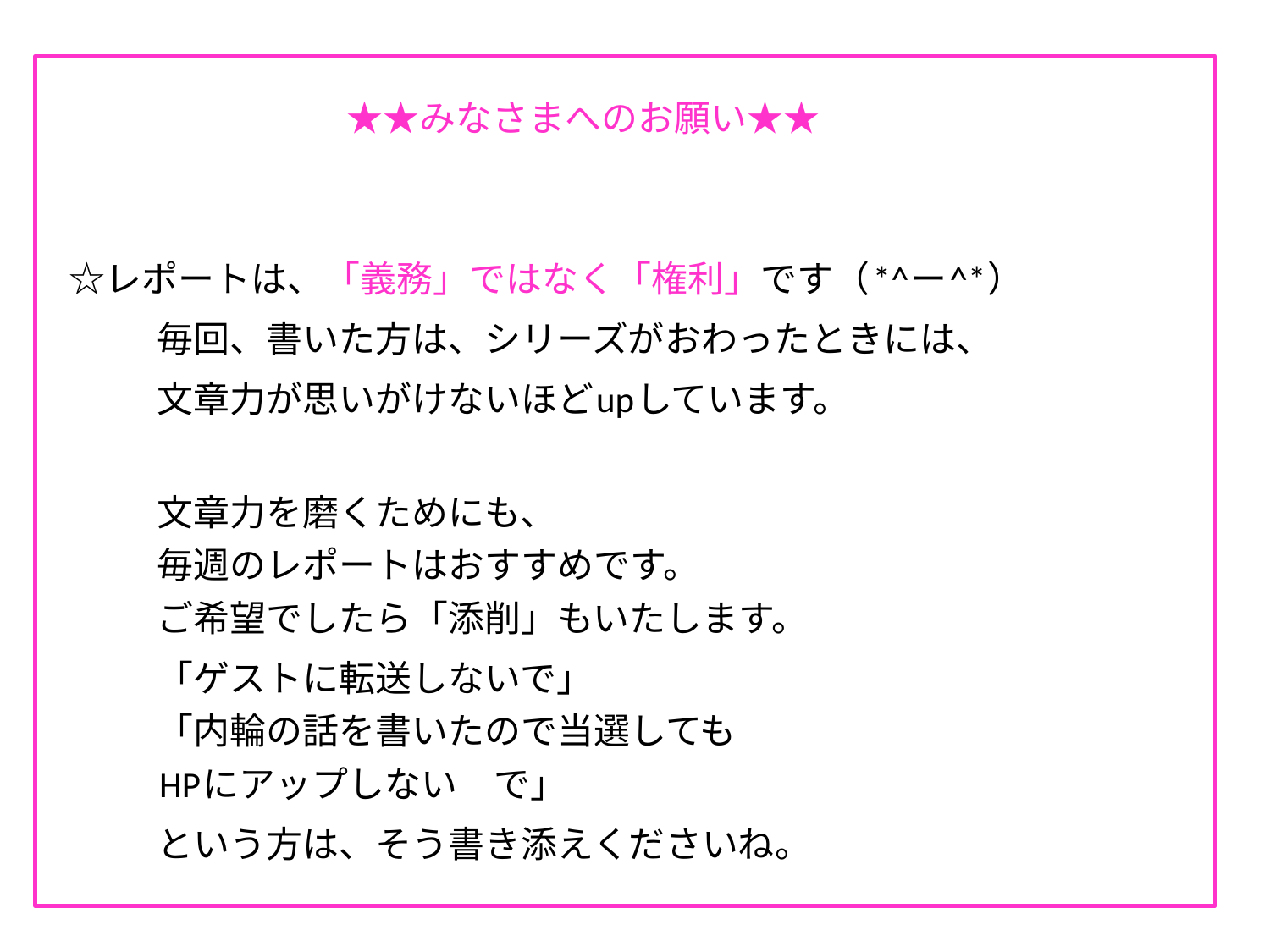

★★みなさまへのお願い★★
　
　　　　　　
　☆レポートは、「義務」ではなく「権利」です（*^ー^*）
　　　毎回、書いた方は、シリーズがおわったときには、
　　　文章力が思いがけないほどupしています。
　　　文章力を磨くためにも、
　　　毎週のレポートはおすすめです。
　　　ご希望でしたら「添削」もいたします。
　　　「ゲストに転送しないで」
　　　「内輪の話を書いたので当選しても
　　　HPにアップしない　で」
　　　という方は、そう書き添えくださいね。